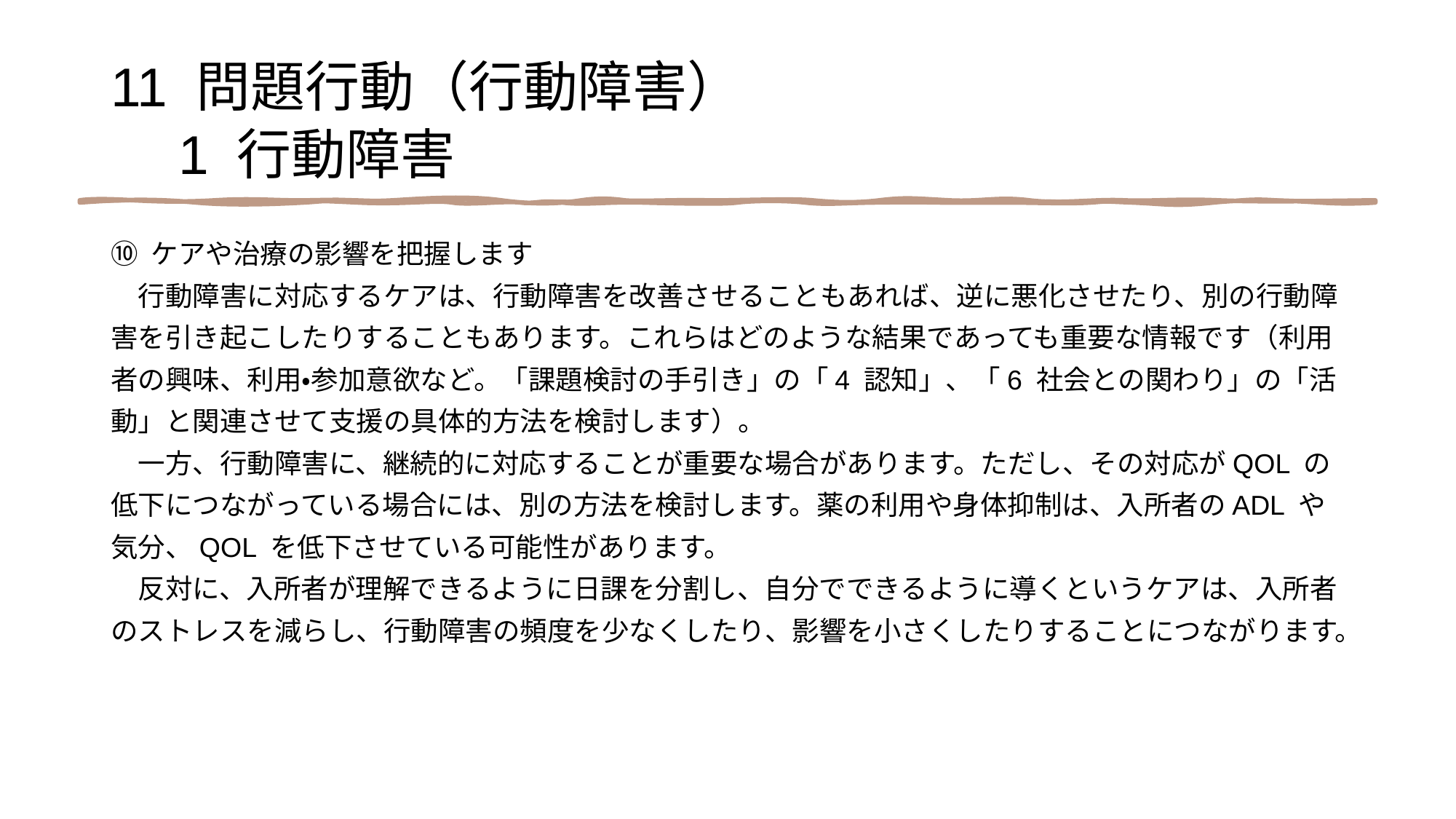

11 問題行動（行動障害）
　1 行動障害

⑩ ケアや治療の影響を把握します
　行動障害に対応するケアは、行動障害を改善させることもあれば、逆に悪化させたり、別の行動障
害を引き起こしたりすることもあります。これらはどのような結果であっても重要な情報です（利用
者の興味、利用・参加意欲など。「課題検討の手引き」の「4 認知」、「6 社会との関わり」の「活
動」と関連させて支援の具体的方法を検討します）。
　一方、行動障害に、継続的に対応することが重要な場合があります。ただし、その対応がQOL の
低下につながっている場合には、別の方法を検討します。薬の利用や身体抑制は、入所者のADL や
気分、QOL を低下させている可能性があります。
　反対に、入所者が理解できるように日課を分割し、自分でできるように導くというケアは、入所者
のストレスを減らし、行動障害の頻度を少なくしたり、影響を小さくしたりすることにつながります。